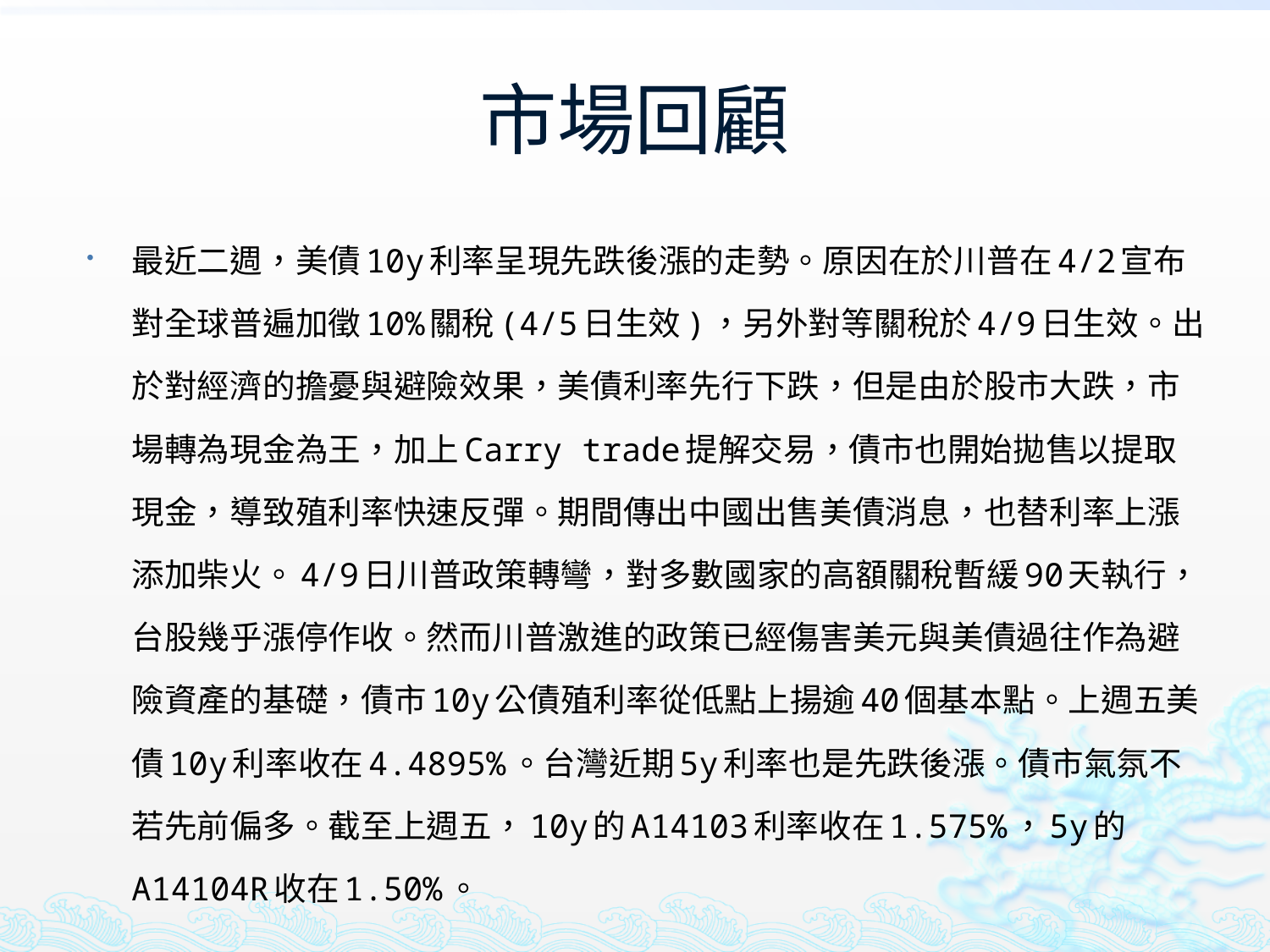

# 市場回顧
最近二週，美債10y利率呈現先跌後漲的走勢。原因在於川普在4/2宣布對全球普遍加徵10%關稅(4/5日生效)，另外對等關稅於4/9日生效。出於對經濟的擔憂與避險效果，美債利率先行下跌，但是由於股市大跌，市場轉為現金為王，加上Carry trade提解交易，債市也開始拋售以提取現金，導致殖利率快速反彈。期間傳出中國出售美債消息，也替利率上漲添加柴火。4/9日川普政策轉彎，對多數國家的高額關稅暫緩90天執行，台股幾乎漲停作收。然而川普激進的政策已經傷害美元與美債過往作為避險資產的基礎，債市10y公債殖利率從低點上揚逾40個基本點。上週五美債10y利率收在4.4895%。台灣近期5y利率也是先跌後漲。債市氣氛不若先前偏多。截至上週五，10y的A14103利率收在1.575%，5y的A14104R收在1.50%。